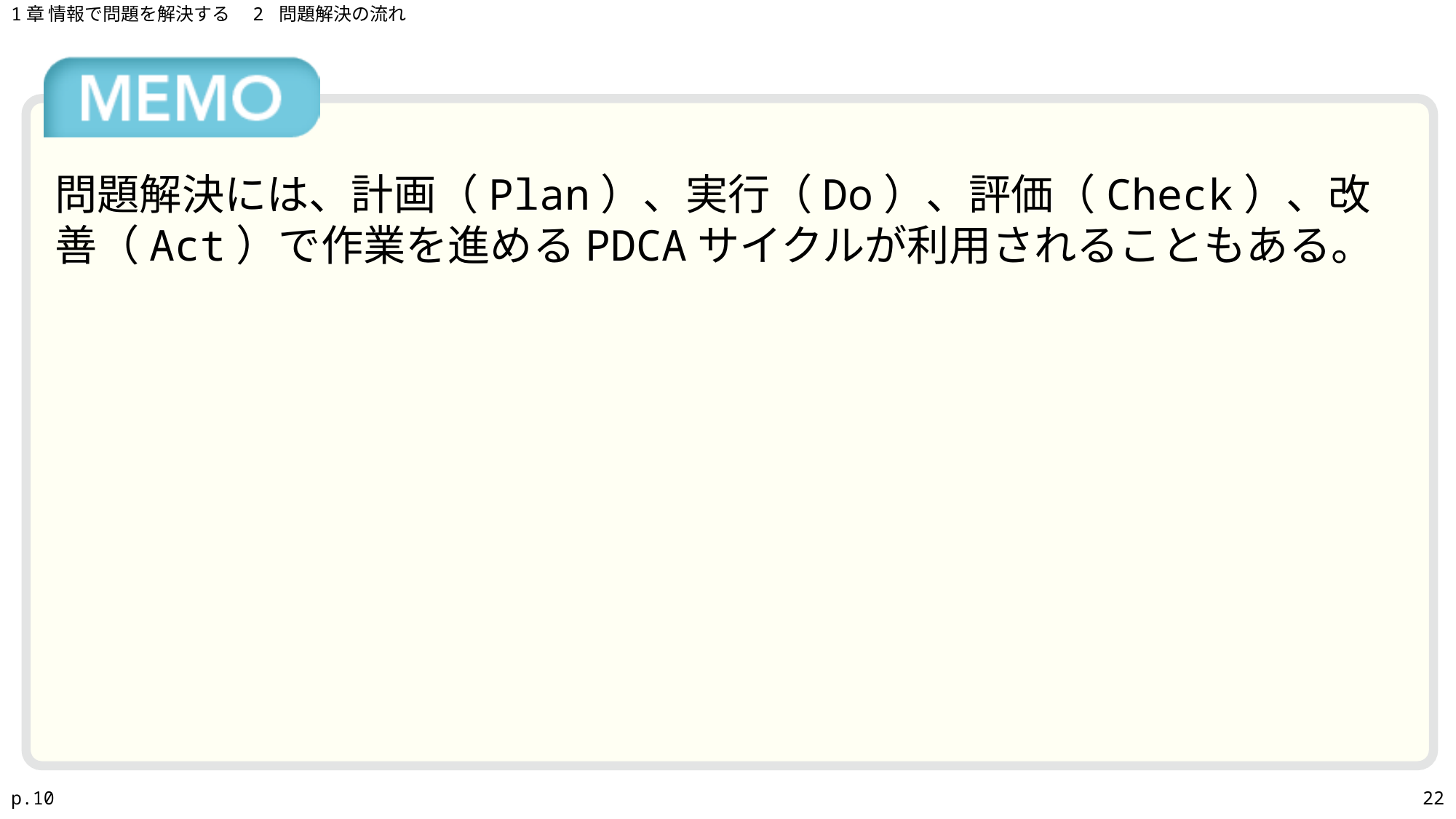

1章 情報で問題を解決する　2 問題解決の流れ
問題解決には、計画（Plan）、実行（Do）、評価（Check）、改善（Act）で作業を進めるPDCAサイクルが利用されることもある。

p.10
22